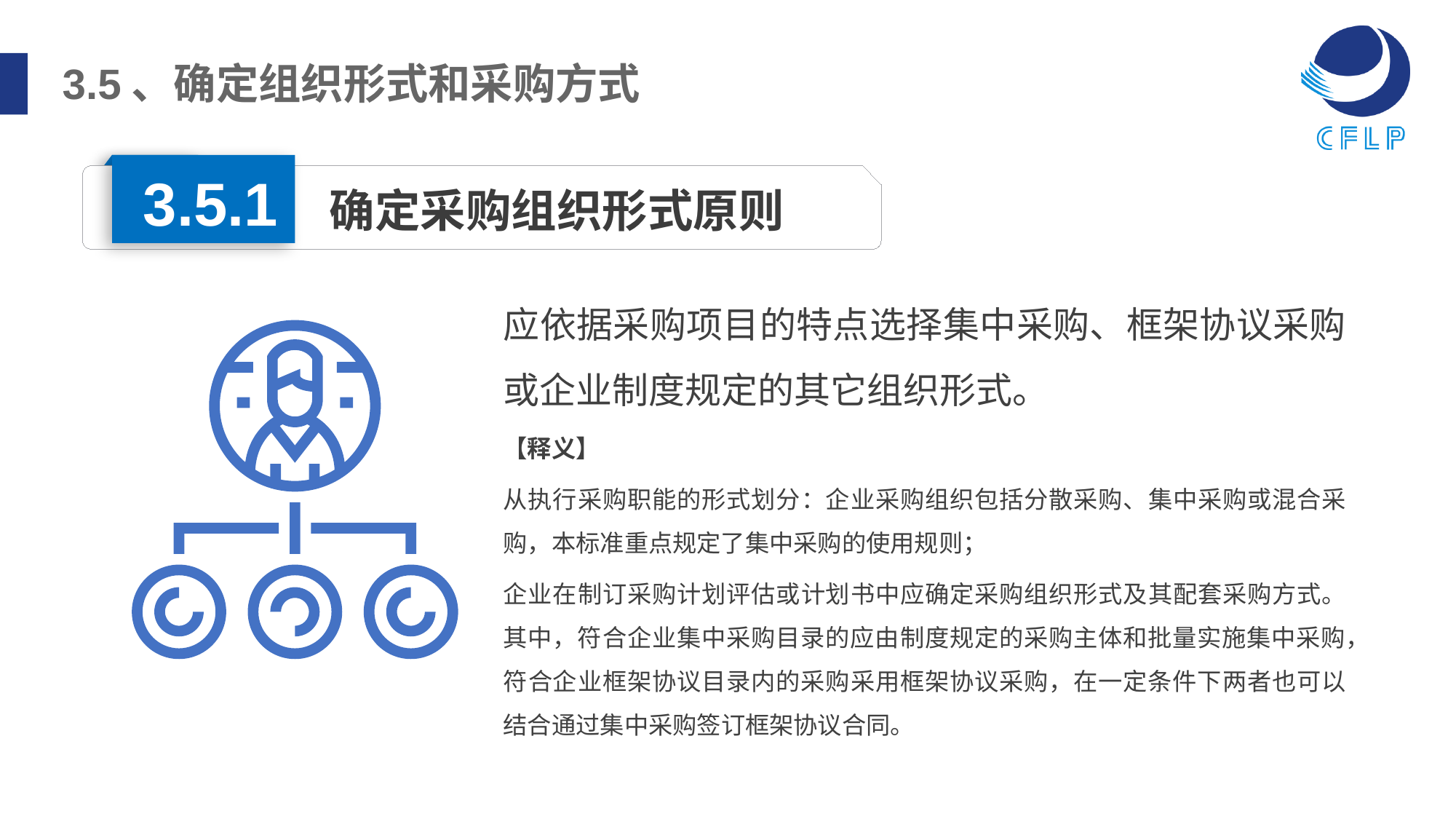

3.5、确定组织形式和采购方式

3.5.1

确定采购组织形式原则
应依据采购项目的特点选择集中采购、框架协议采购或企业制度规定的其它组织形式。
【释义】
从执行采购职能的形式划分：企业采购组织包括分散采购、集中采购或混合采购，本标准重点规定了集中采购的使用规则；
企业在制订采购计划评估或计划书中应确定采购组织形式及其配套采购方式。其中，符合企业集中采购目录的应由制度规定的采购主体和批量实施集中采购，符合企业框架协议目录内的采购采用框架协议采购，在一定条件下两者也可以结合通过集中采购签订框架协议合同。

目录